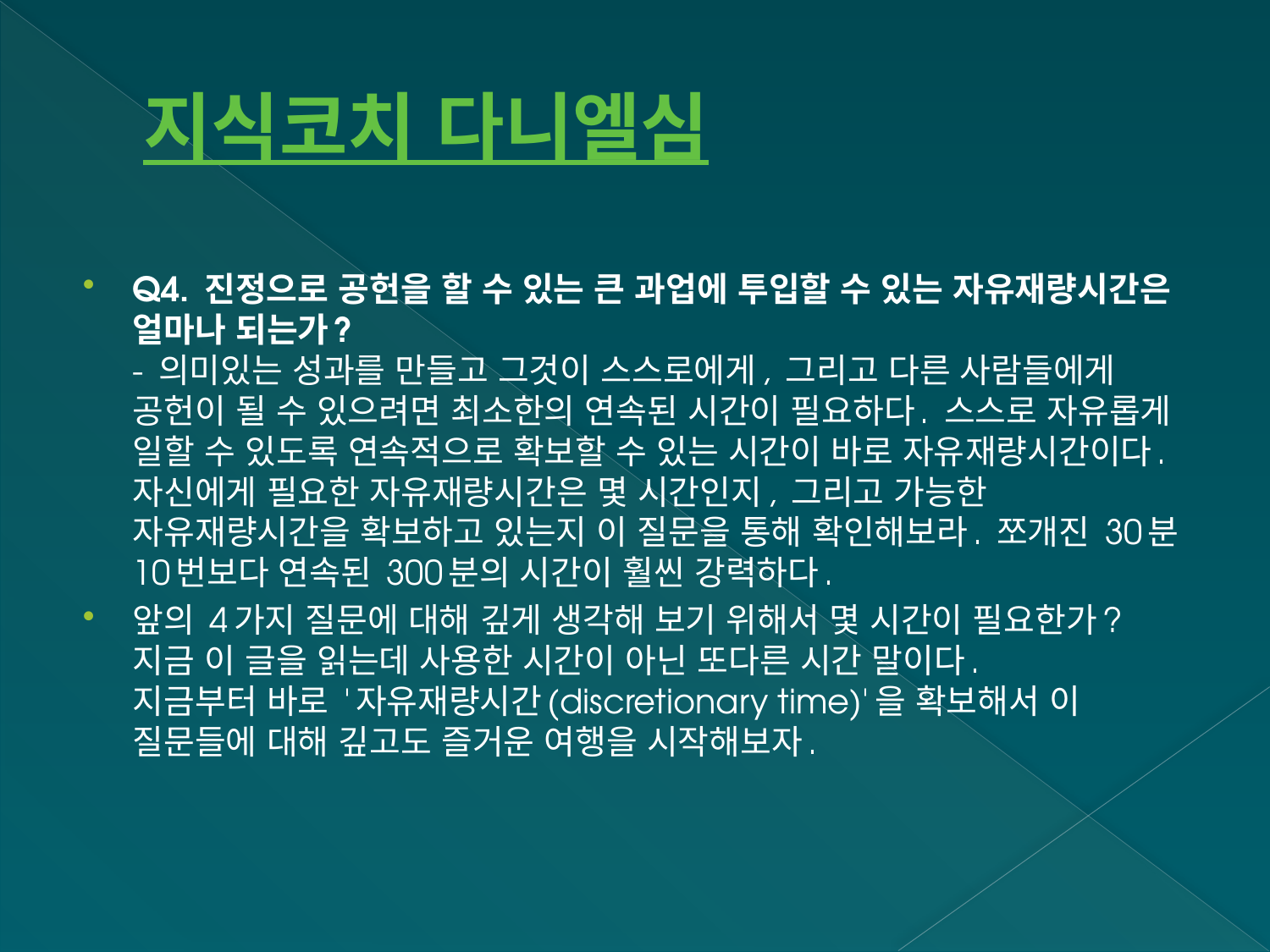

# 지식코치 다니엘심
Q4. 진정으로 공헌을 할 수 있는 큰 과업에 투입할 수 있는 자유재량시간은 얼마나 되는가? 
- 의미있는 성과를 만들고 그것이 스스로에게, 그리고 다른 사람들에게 공헌이 될 수 있으려면 최소한의 연속된 시간이 필요하다. 스스로 자유롭게 일할 수 있도록 연속적으로 확보할 수 있는 시간이 바로 자유재량시간이다. 자신에게 필요한 자유재량시간은 몇 시간인지, 그리고 가능한 자유재량시간을 확보하고 있는지 이 질문을 통해 확인해보라. 쪼개진 30분 10번보다 연속된 300분의 시간이 훨씬 강력하다.
앞의 4가지 질문에 대해 깊게 생각해 보기 위해서 몇 시간이 필요한가? 지금 이 글을 읽는데 사용한 시간이 아닌 또다른 시간 말이다.
지금부터 바로 '자유재량시간(discretionary time)'을 확보해서 이 질문들에 대해 깊고도 즐거운 여행을 시작해보자.